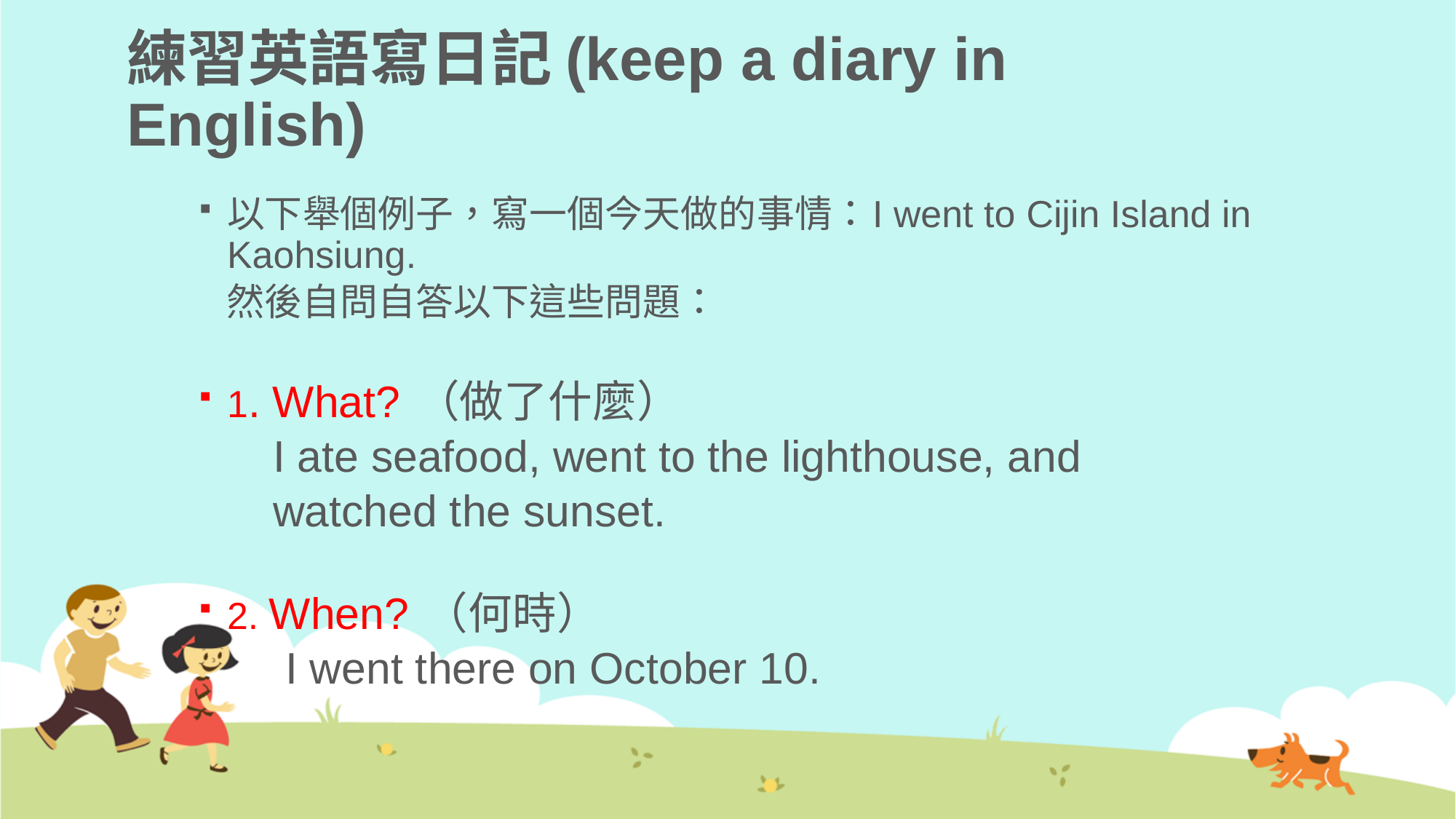

# 練習英語寫日記(keep a diary in English)
以下舉個例子，寫一個今天做的事情：I went to Cijin Island in Kaohsiung.
   然後自問自答以下這些問題：

1.  What? （做了什麼）
      I ate seafood, went to the lighthouse, and
      watched the sunset.

2. When? （何時）
       I went there on October 10.